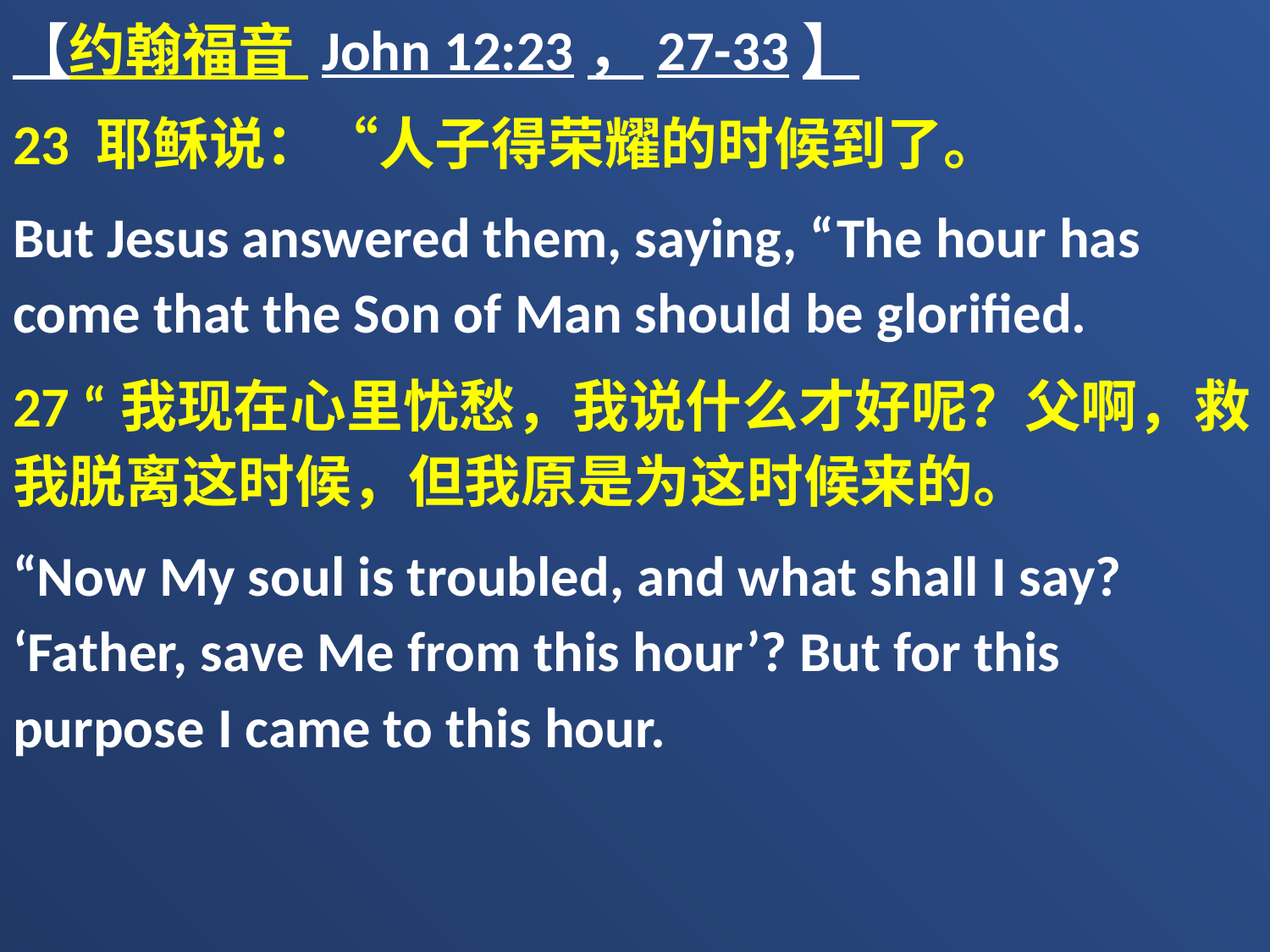

【约翰福音 John 12:23，27-33】
23 耶稣说：“人子得荣耀的时候到了。
But Jesus answered them, saying, “The hour has come that the Son of Man should be glorified.
27 “我现在心里忧愁，我说什么才好呢？父啊，救我脱离这时候，但我原是为这时候来的。
“Now My soul is troubled, and what shall I say? ‘Father, save Me from this hour’? But for this purpose I came to this hour.